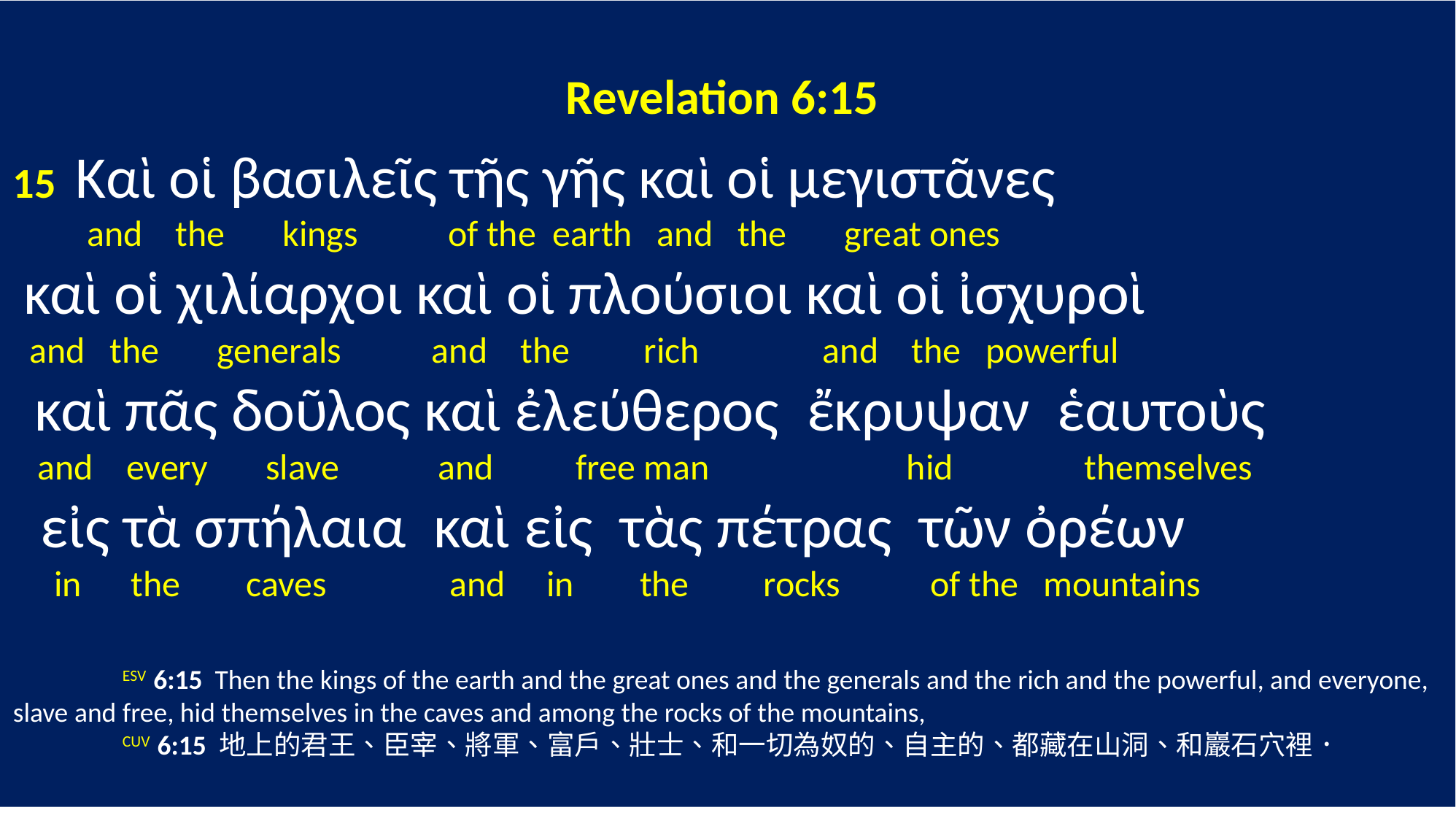

Revelation 6:15

15  Καὶ οἱ βασιλεῖς τῆς γῆς καὶ οἱ μεγιστᾶνες
         and    the       kings           of the  earth   and   the       great ones
 καὶ οἱ χιλίαρχοι καὶ οἱ πλούσιοι καὶ οἱ ἰσχυροὶ
  and   the       generals           and    the         rich               and    the   powerful
  καὶ πᾶς δοῦλος καὶ ἐλεύθερος  ἔκρυψαν  ἑαυτοὺς
   and    every       slave            and          free man                        hid                themselves
  εἰς τὰ σπήλαια  καὶ εἰς  τὰς πέτρας  τῶν ὀρέων
     in      the        caves               and     in        the         rocks           of the   mountains

	ESV  6:15  Then the kings of the earth and the great ones and the generals and the rich and the powerful, and everyone, slave and free, hid themselves in the caves and among the rocks of the mountains,
	CUV  6:15 地上的君王、臣宰、將軍、富戶、壯士、和一切為奴的、自主的、都藏在山洞、和巖石穴裡．